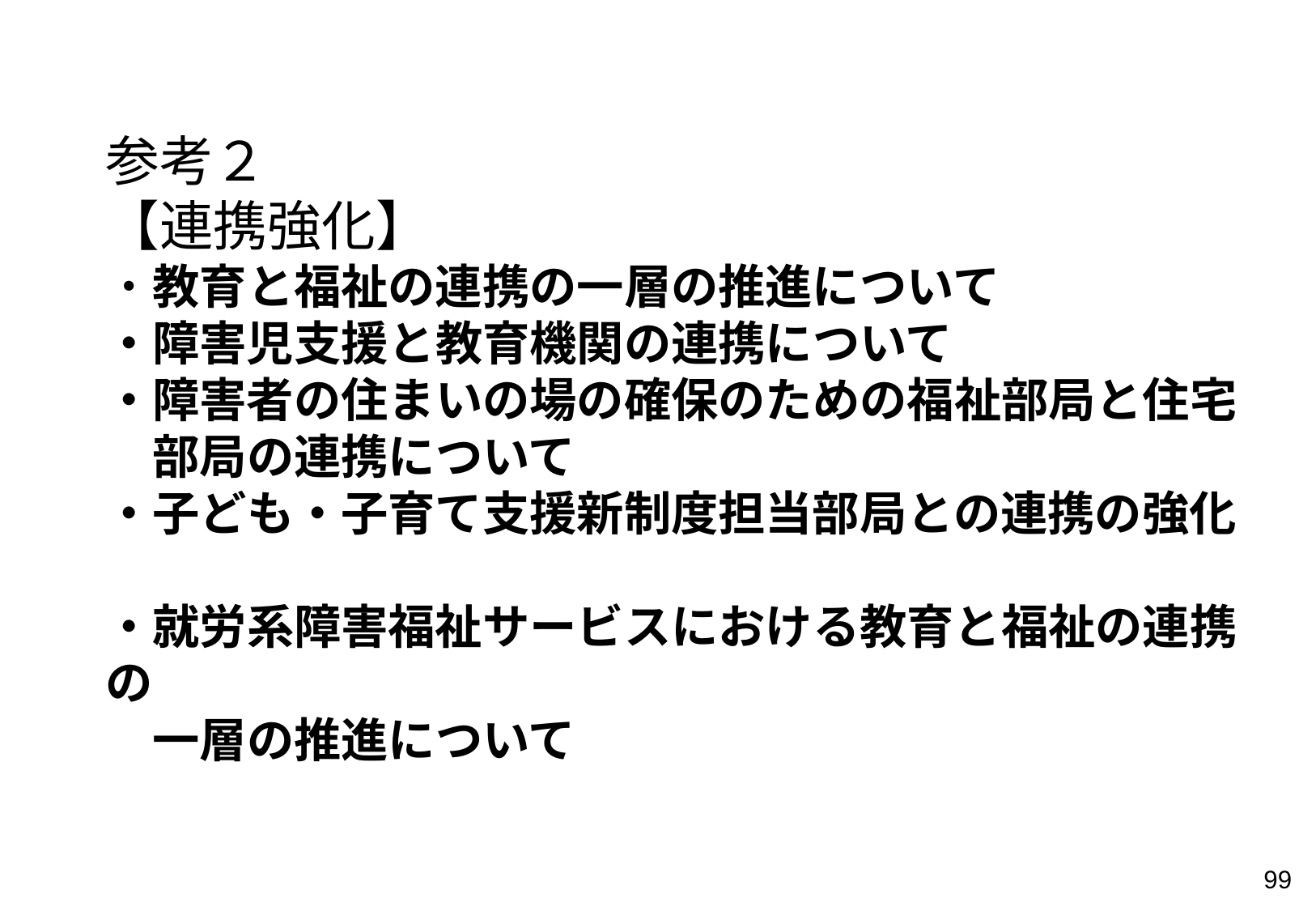

# 参考２ 【連携強化】 ・教育と福祉の連携の一層の推進について ・障害児支援と教育機関の連携について ・障害者の住まいの場の確保のための福祉部局と住宅 　部局の連携について ・子ども・子育て支援新制度担当部局との連携の強化　 ・就労系障害福祉サービスにおける教育と福祉の連携の 　一層の推進について
99